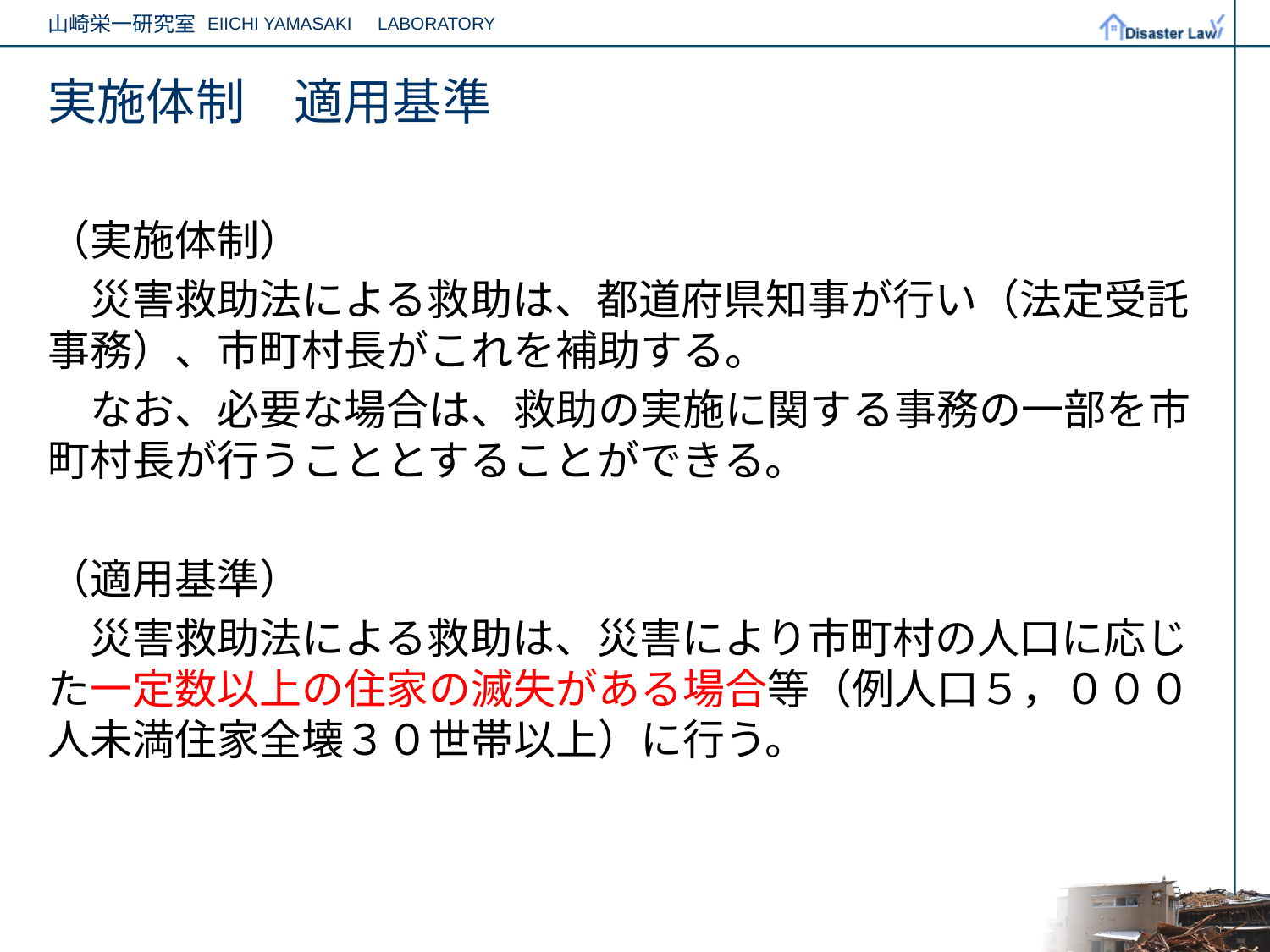

# 実施体制　適用基準
（実施体制）
　災害救助法による救助は、都道府県知事が行い（法定受託事務）、市町村長がこれを補助する。
　なお、必要な場合は、救助の実施に関する事務の一部を市町村長が行うこととすることができる。

（適用基準）
　災害救助法による救助は、災害により市町村の人口に応じた一定数以上の住家の滅失がある場合等（例人口５，０００人未満住家全壊３０世帯以上）に行う。